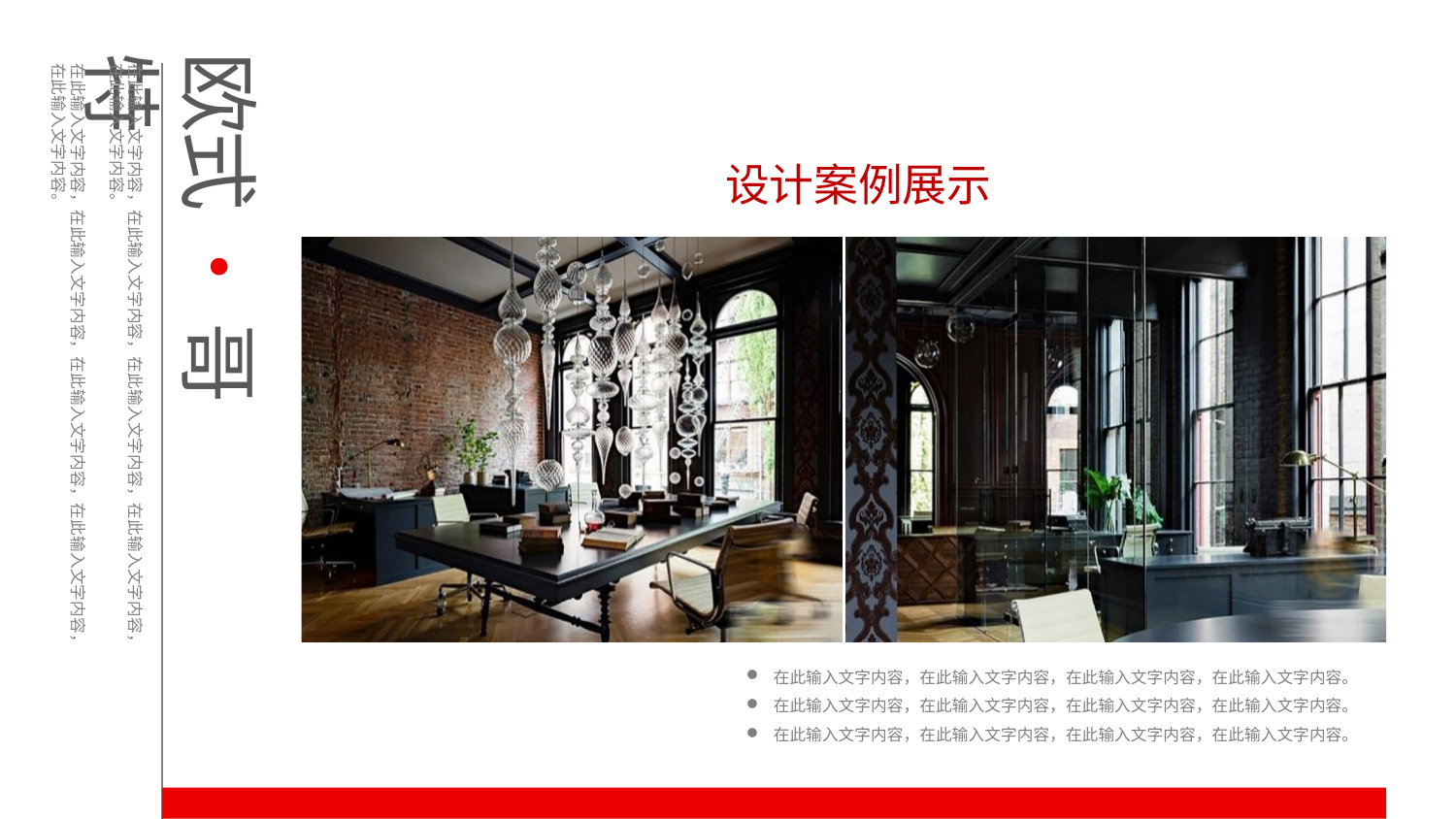

欧式 • 哥特
在此输入文字内容，在此输入文字内容，在此输入文字内容，在此输入文字内容，
在此输入文字内容。

在此输入文字内容，在此输入文字内容，在此输入文字内容，在此输入文字内容，
在此输入文字内容。
设计案例展示

在此输入文字内容，在此输入文字内容，在此输入文字内容，在此输入文字内容。
在此输入文字内容，在此输入文字内容，在此输入文字内容，在此输入文字内容。
在此输入文字内容，在此输入文字内容，在此输入文字内容，在此输入文字内容。